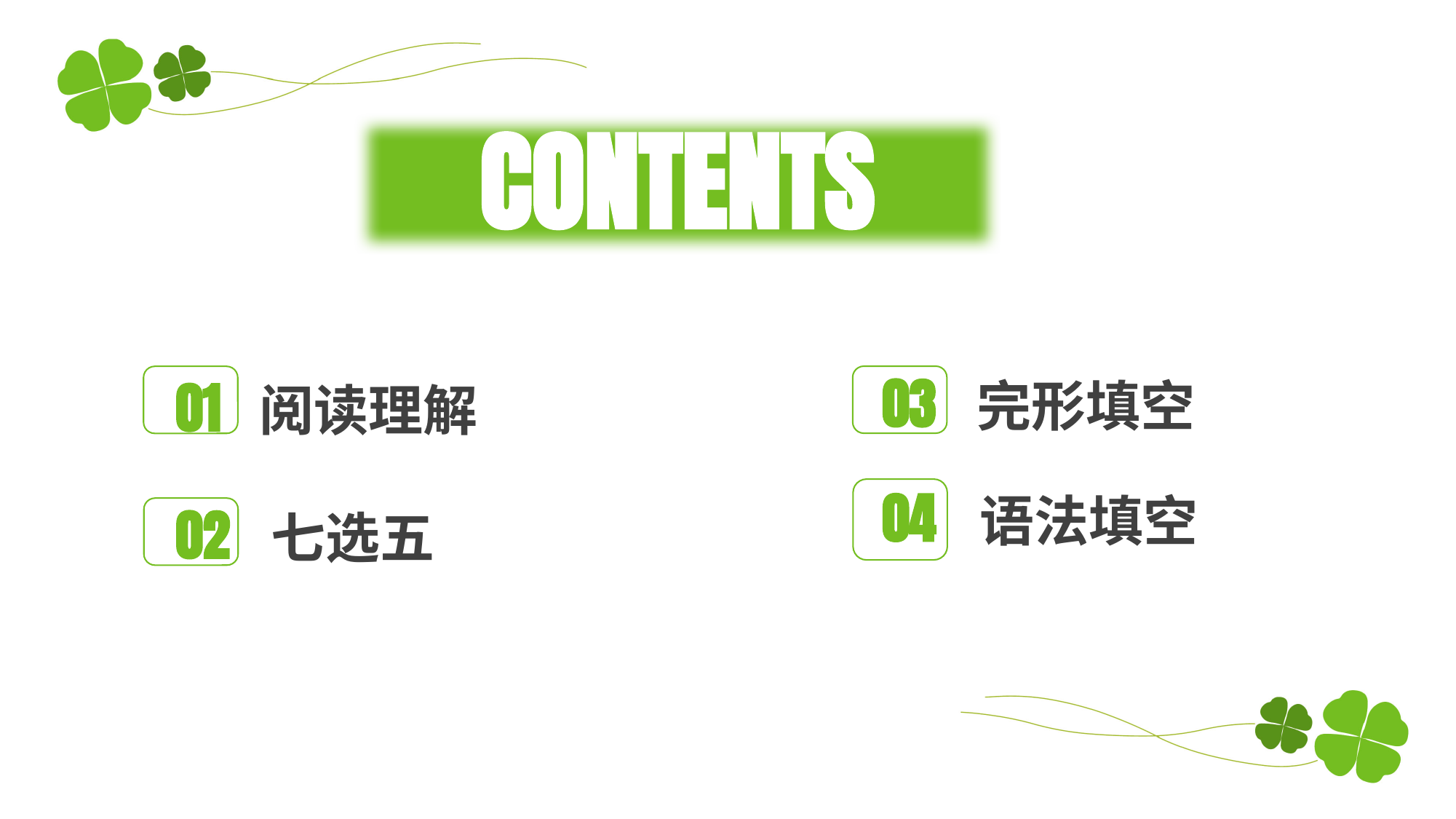

CONTENTS

03  完形填空
01  阅读理解

04  语法填空

02  七选五